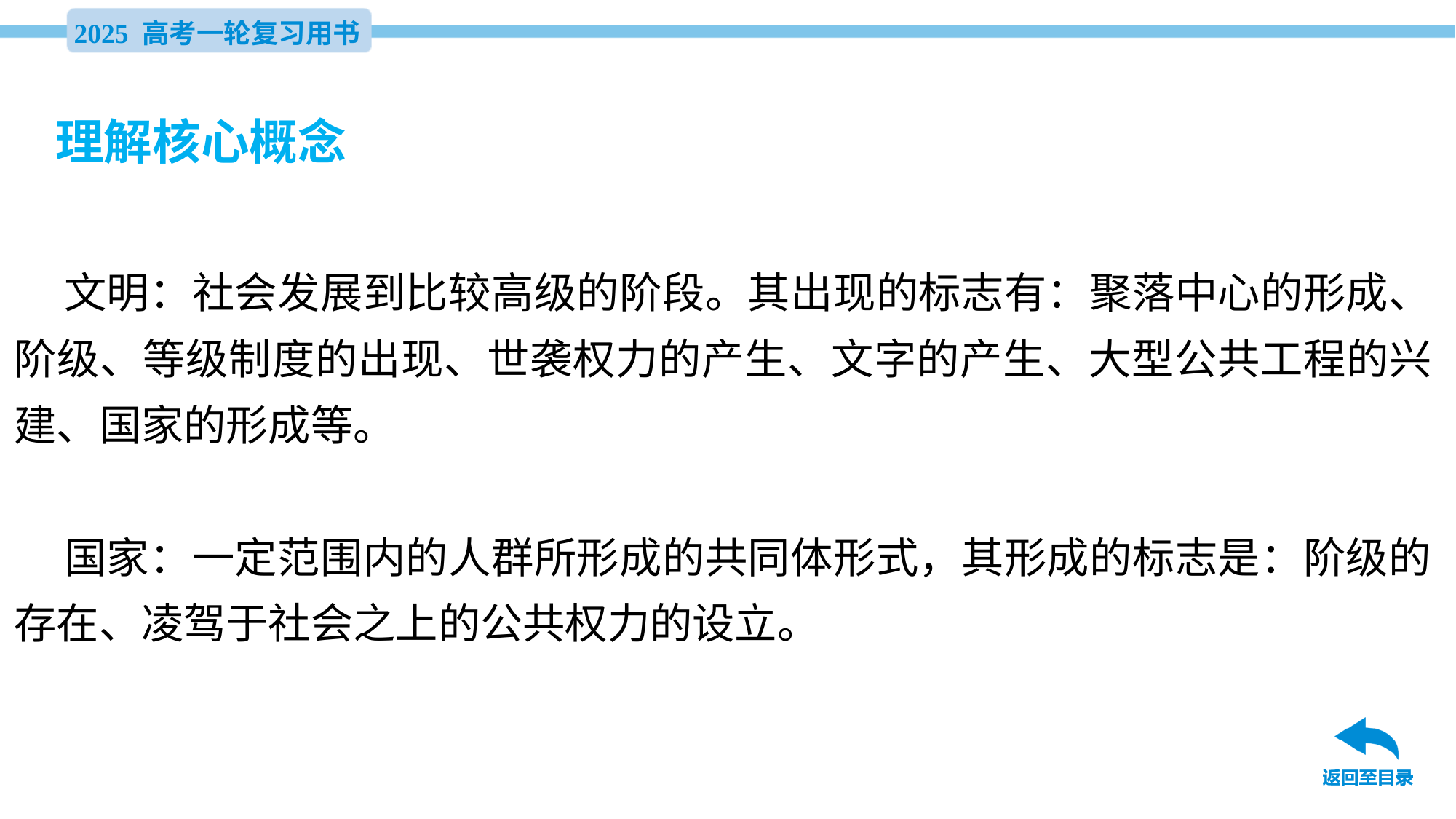

理解核心概念
    文明：社会发展到比较高级的阶段。其出现的标志有：聚落中心的形成、阶级、等级制度的出现、世袭权力的产生、文字的产生、大型公共工程的兴建、国家的形成等。

    国家：一定范围内的人群所形成的共同体形式，其形成的标志是：阶级的存在、凌驾于社会之上的公共权力的设立。